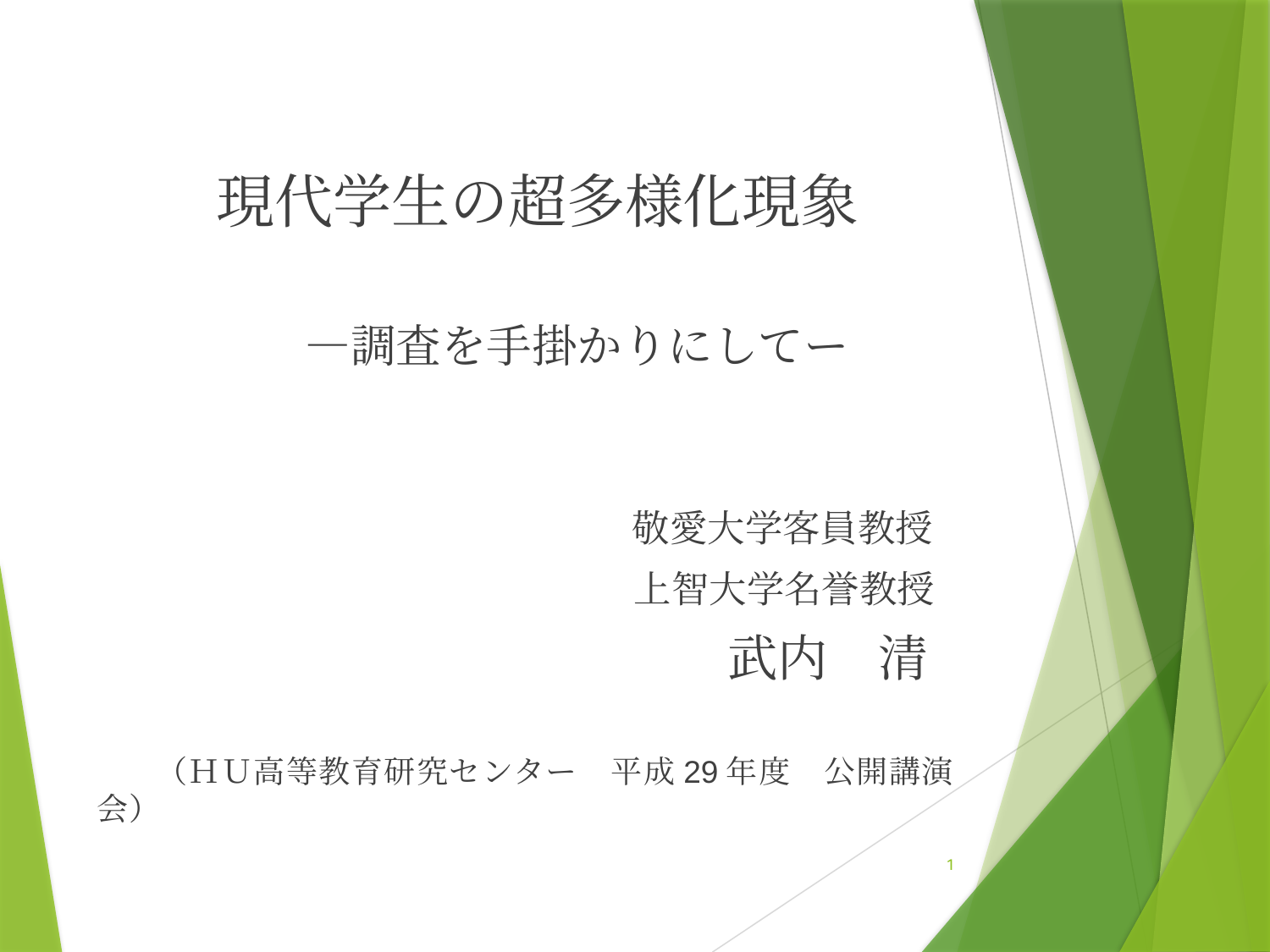

# 現代学生の超多様化現象 　　 　　―調査を手掛かりにしてー

　　　　　　　　　　　　　　　　　　　敬愛大学客員教授
　　　　　　　　　　　　　　 上智大学名誉教授
                                                武内　清

　　（ＨＵ高等教育研究センター　平成29年度　公開講演会）

1